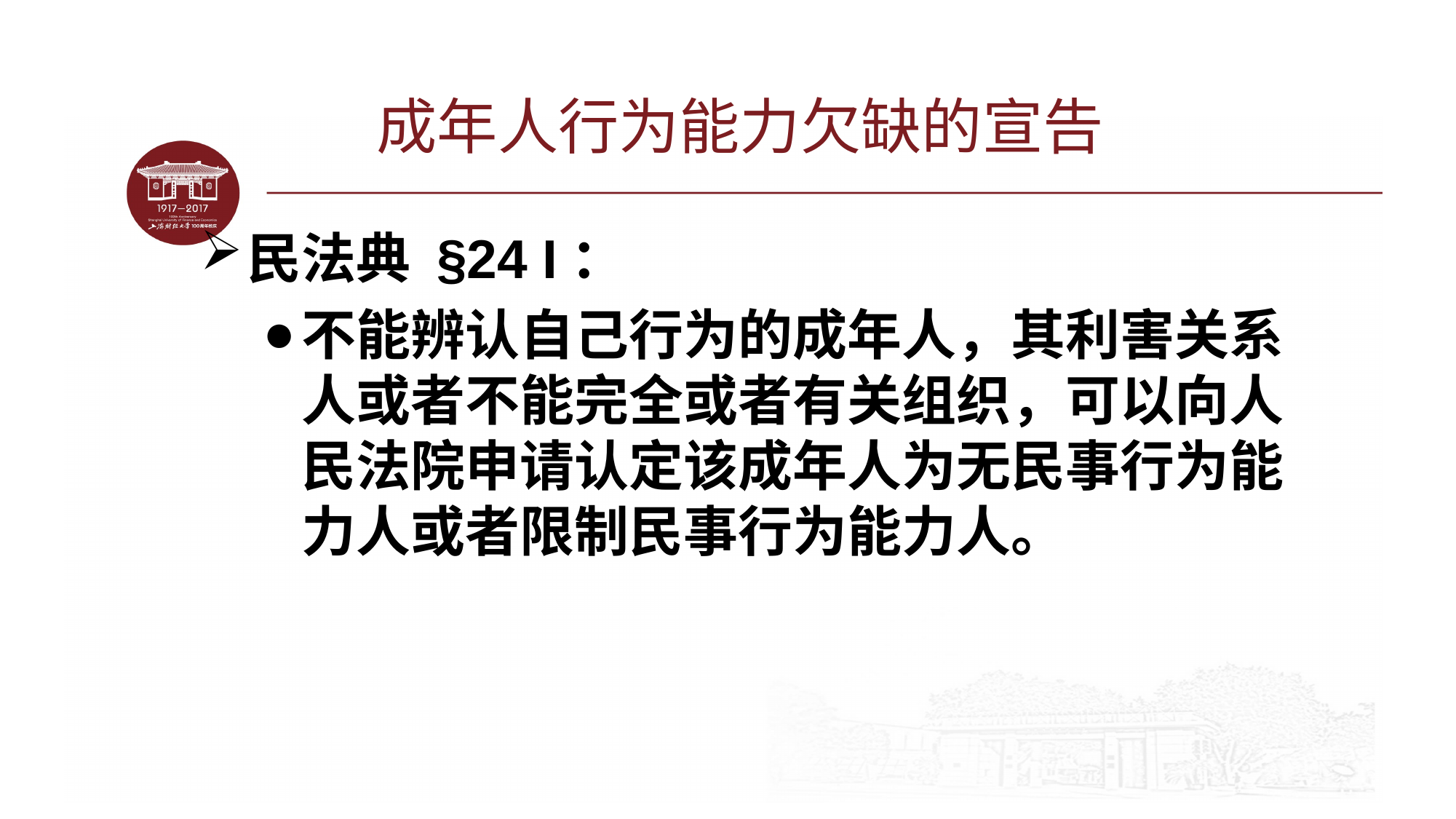

# 成年人行为能力欠缺的宣告
民法典 §24 I：
不能辨认自己行为的成年人，其利害关系人或者不能完全或者有关组织，可以向人民法院申请认定该成年人为无民事行为能力人或者限制民事行为能力人。